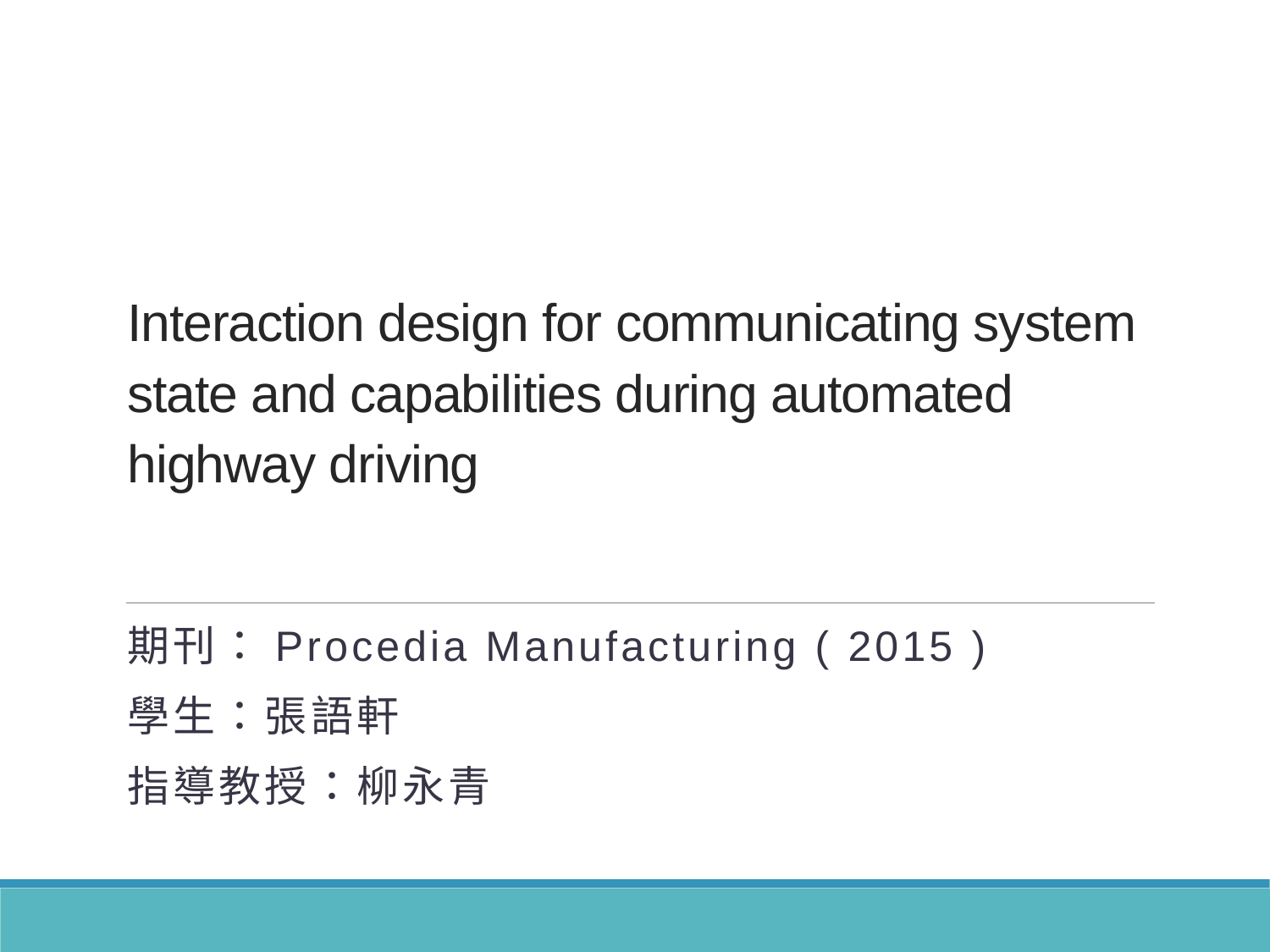

# Interaction design for communicating system state and capabilities during automated highway driving
期刊：Procedia Manufacturing ( 2015 )
學生：張語軒
指導教授：柳永青